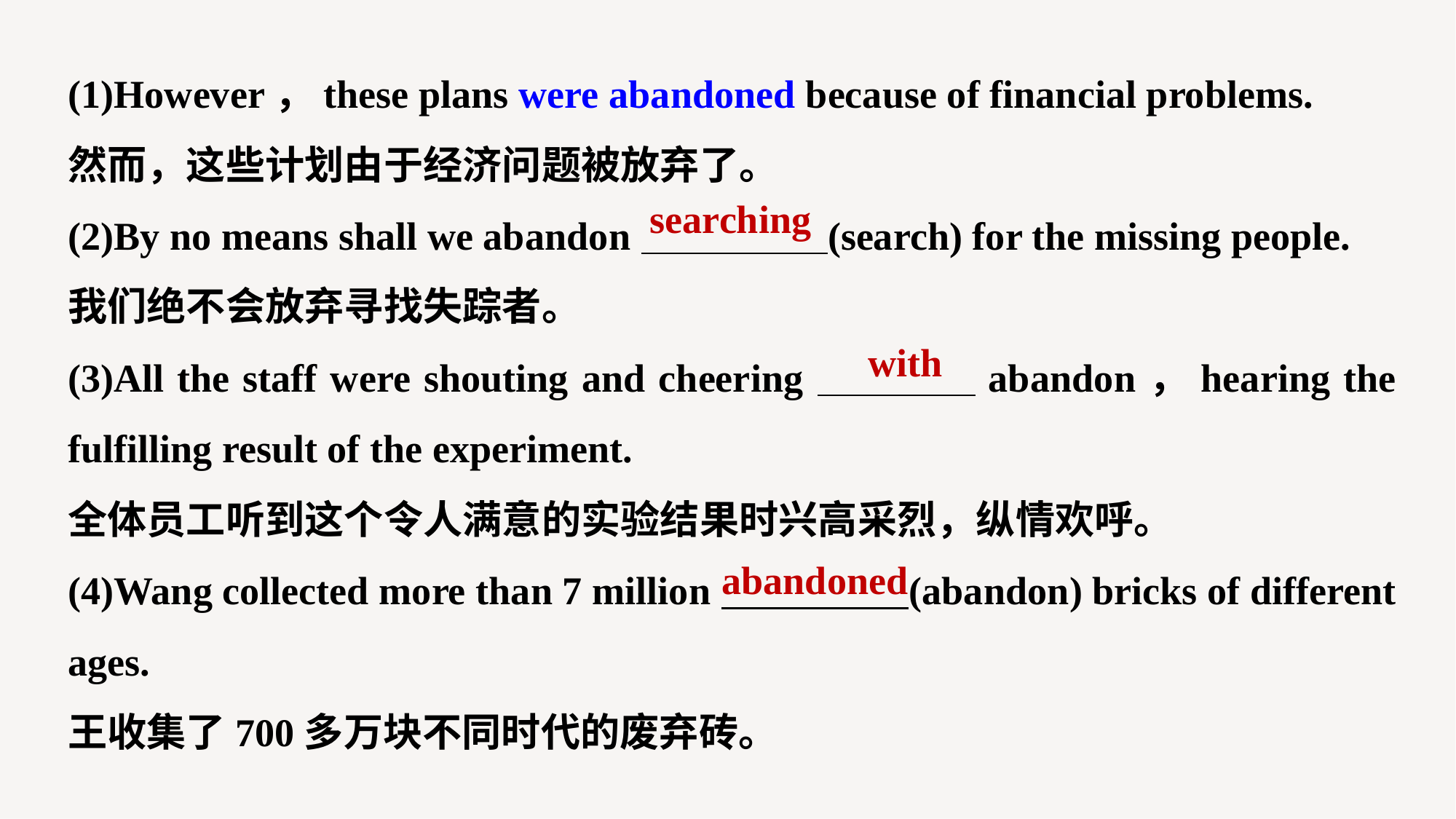

(1)However，these plans were abandoned because of financial problems.
然而，这些计划由于经济问题被放弃了。
(2)By no means shall we abandon                    (search) for the missing people.
我们绝不会放弃寻找失踪者。
(3)All the staff were shouting and cheering              abandon，hearing the fulfilling result of the experiment.
全体员工听到这个令人满意的实验结果时兴高采烈，纵情欢呼。
(4)Wang collected more than 7 million                    (abandon) bricks of different ages.
王收集了700多万块不同时代的废弃砖。
searching
with
abandoned